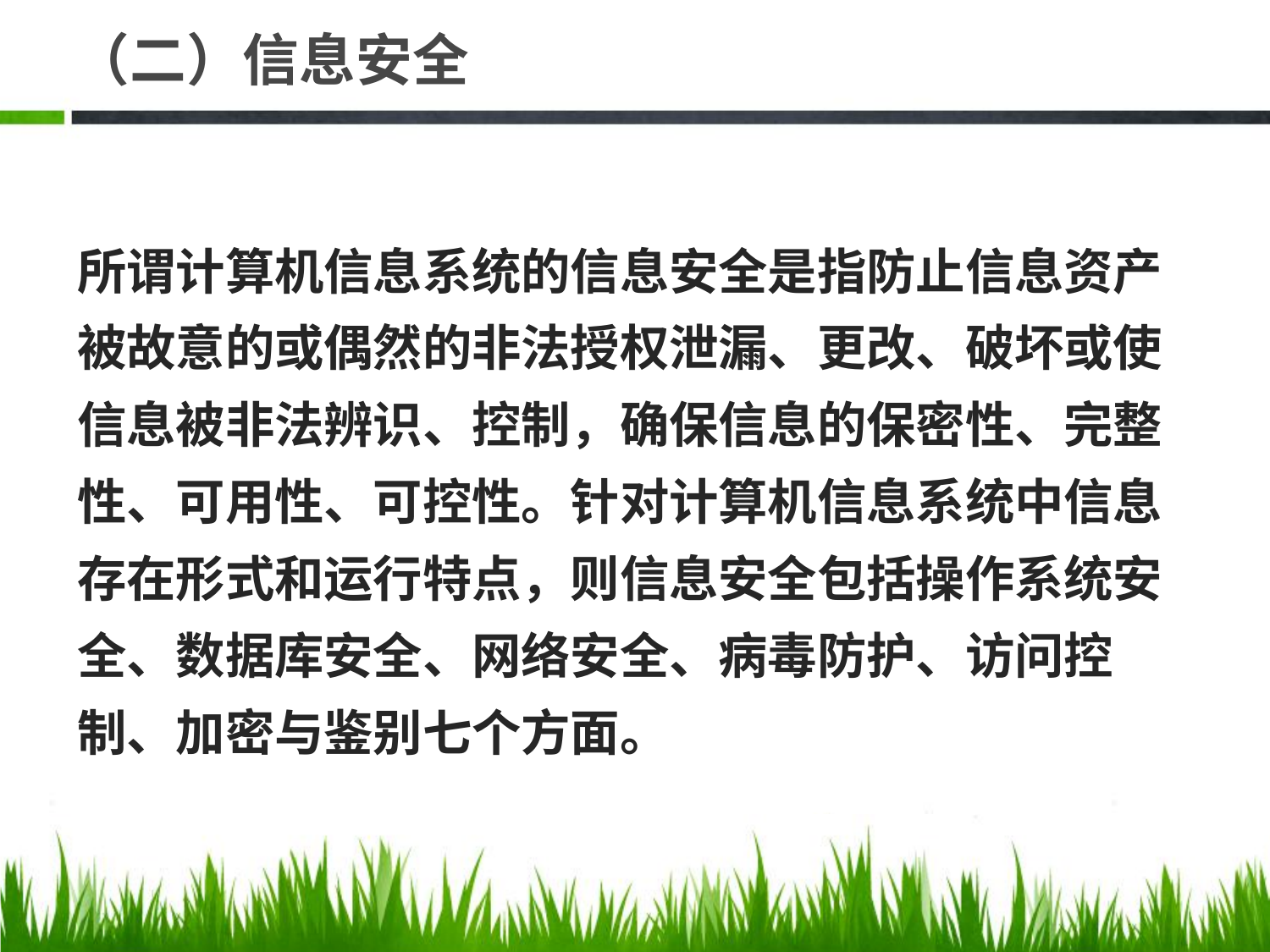

# （二）信息安全
所谓计算机信息系统的信息安全是指防止信息资产被故意的或偶然的非法授权泄漏、更改、破坏或使信息被非法辨识、控制，确保信息的保密性、完整性、可用性、可控性。针对计算机信息系统中信息存在形式和运行特点，则信息安全包括操作系统安全、数据库安全、网络安全、病毒防护、访问控制、加密与鉴别七个方面。